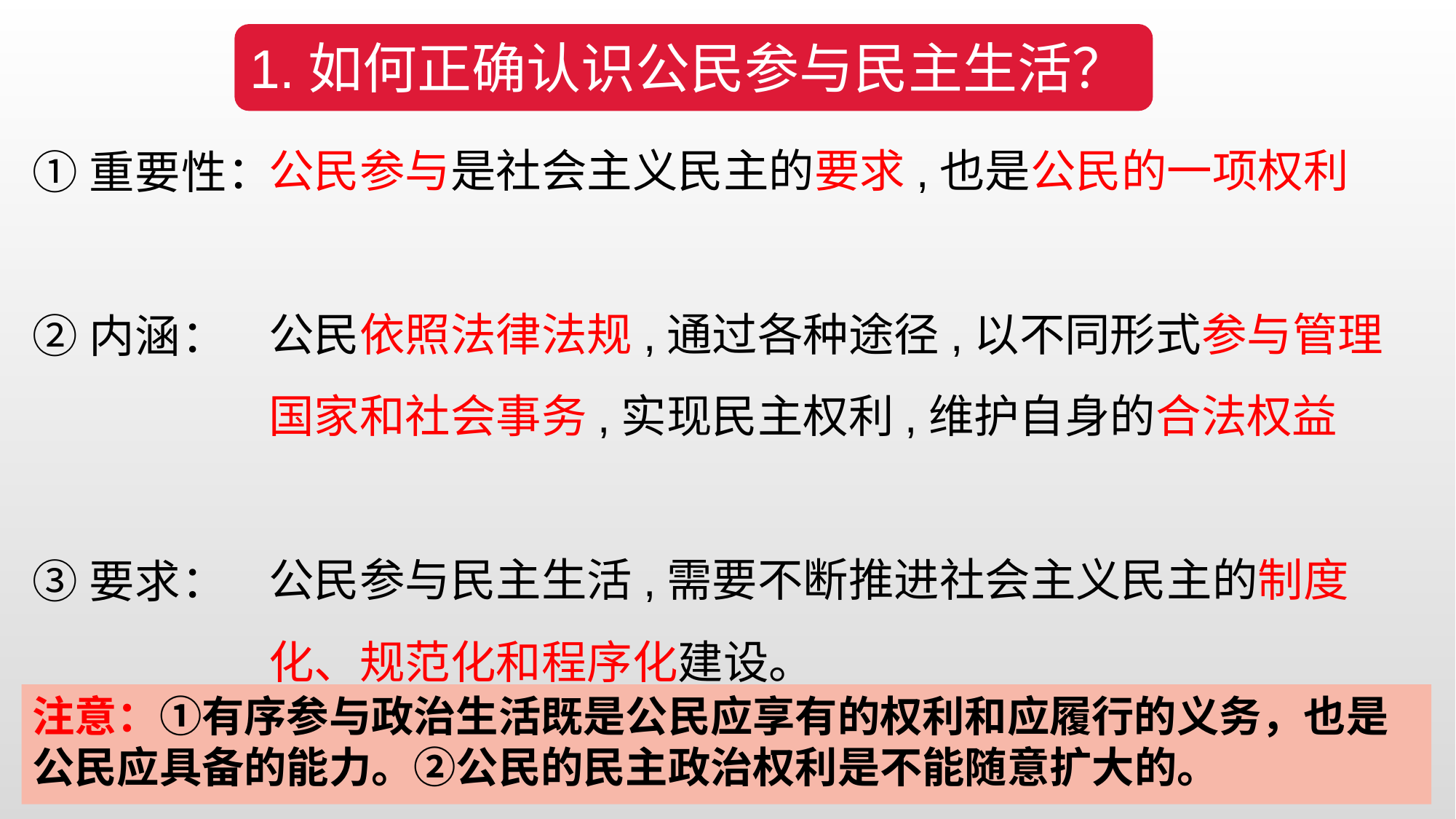

1.如何正确认识公民参与民主生活？
①重要性：

②内涵：

③要求：
公民参与是社会主义民主的要求,也是公民的一项权利

公民依照法律法规,通过各种途径,以不同形式参与管理国家和社会事务,实现民主权利,维护自身的合法权益

公民参与民主生活,需要不断推进社会主义民主的制度化、规范化和程序化建设。
注意：①有序参与政治生活既是公民应享有的权利和应履行的义务，也是公民应具备的能力。②公民的民主政治权利是不能随意扩大的。